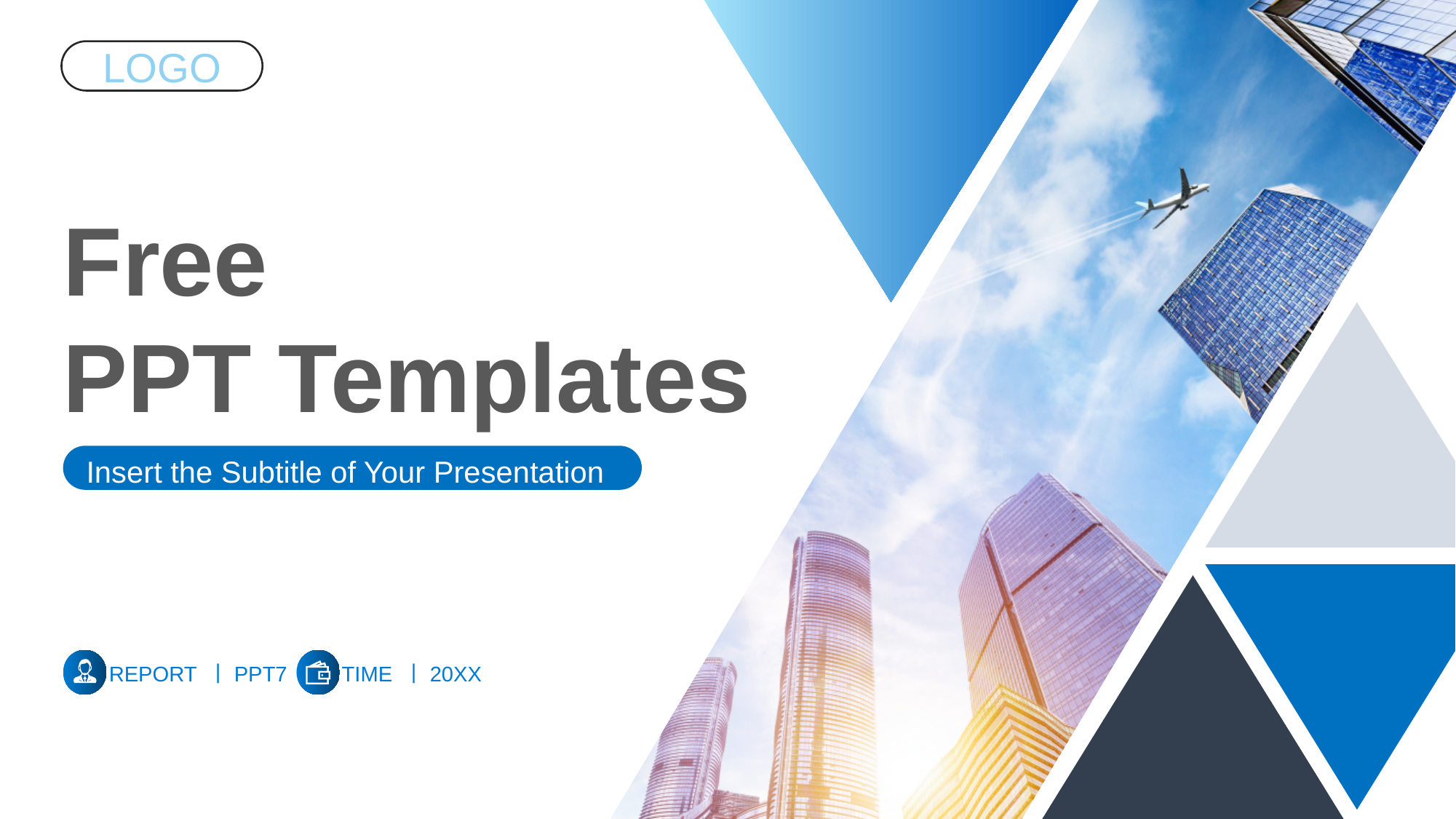

LOGO
Free
PPT Templates
Insert the Subtitle of Your Presentation

REPORT 丨PPT7
TIME 丨20XX